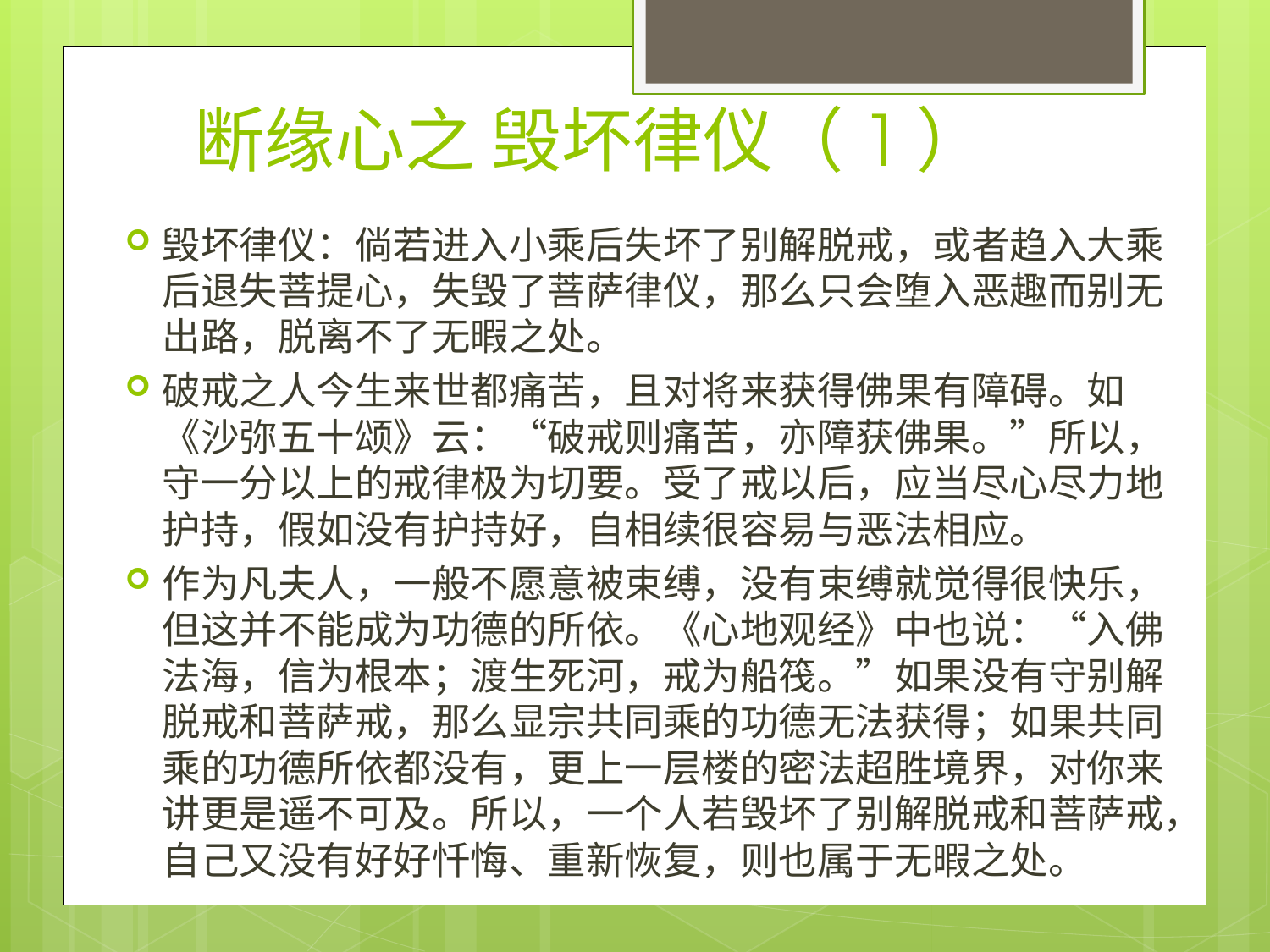

# 断缘心之 毁坏律仪（1）
毁坏律仪：倘若进入小乘后失坏了别解脱戒，或者趋入大乘后退失菩提心，失毁了菩萨律仪，那么只会堕入恶趣而别无出路，脱离不了无暇之处。
破戒之人今生来世都痛苦，且对将来获得佛果有障碍。如《沙弥五十颂》云：“破戒则痛苦，亦障获佛果。”所以，守一分以上的戒律极为切要。受了戒以后，应当尽心尽力地护持，假如没有护持好，自相续很容易与恶法相应。
作为凡夫人，一般不愿意被束缚，没有束缚就觉得很快乐，但这并不能成为功德的所依。《心地观经》中也说：“入佛法海，信为根本；渡生死河，戒为船筏。”如果没有守别解脱戒和菩萨戒，那么显宗共同乘的功德无法获得；如果共同乘的功德所依都没有，更上一层楼的密法超胜境界，对你来讲更是遥不可及。所以，一个人若毁坏了别解脱戒和菩萨戒，自己又没有好好忏悔、重新恢复，则也属于无暇之处。